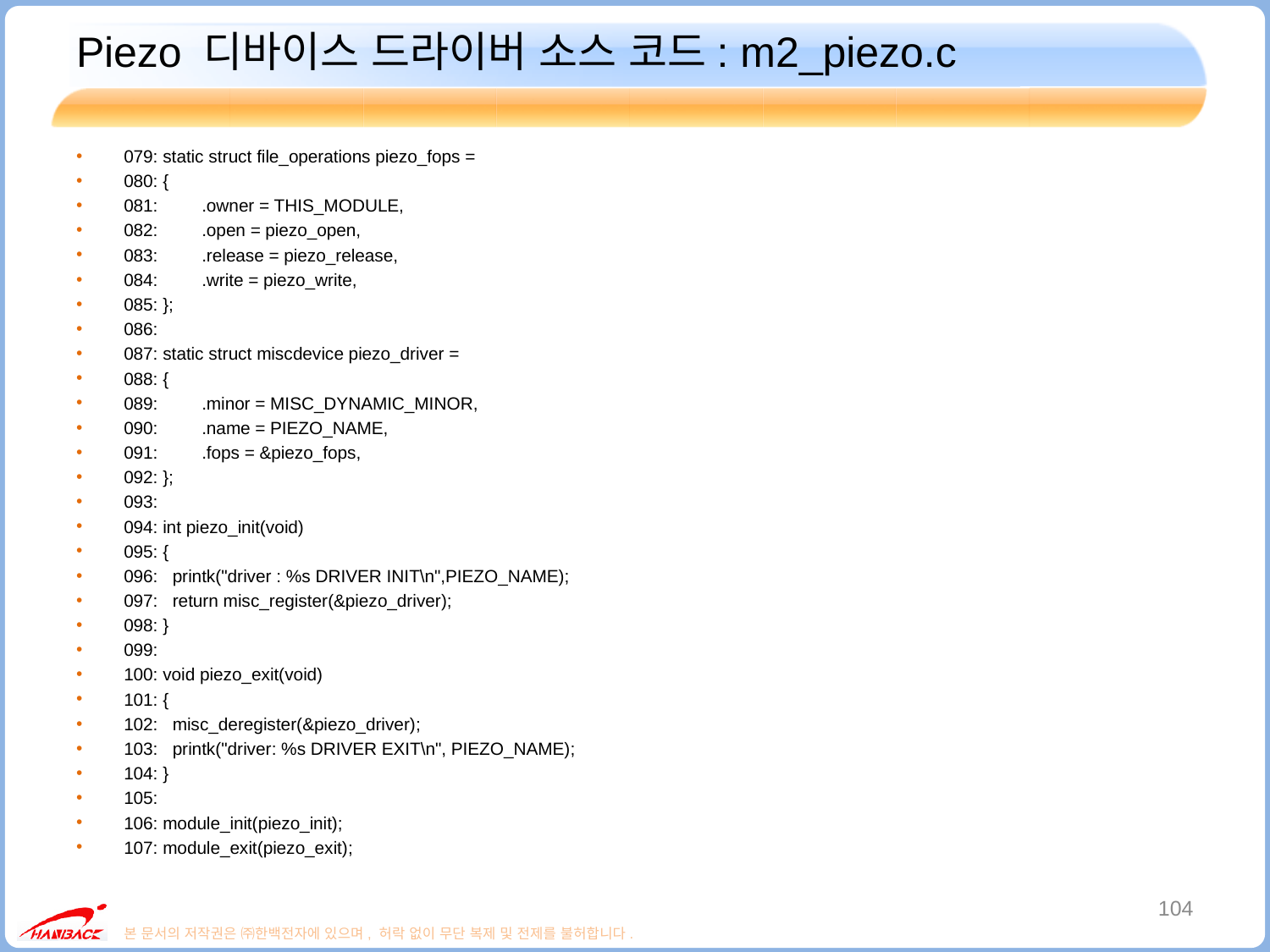

# Piezo 디바이스 드라이버 소스 코드: m2_piezo.c
079: static struct file_operations piezo_fops =
080: {
081:         .owner = THIS_MODULE,
082:         .open = piezo_open,
083:         .release = piezo_release,
084:         .write = piezo_write,
085: };
086:
087: static struct miscdevice piezo_driver =
088: {
089:         .minor = MISC_DYNAMIC_MINOR,
090:         .name = PIEZO_NAME,
091:         .fops = &piezo_fops,
092: };
093:
094: int piezo_init(void)
095: {
096:   printk("driver : %s DRIVER INIT\n",PIEZO_NAME);
097:   return misc_register(&piezo_driver);
098: }
099:
100: void piezo_exit(void)
101: {
102:   misc_deregister(&piezo_driver);
103:   printk("driver: %s DRIVER EXIT\n", PIEZO_NAME);
104: }
105:
106: module_init(piezo_init);
107: module_exit(piezo_exit);
104